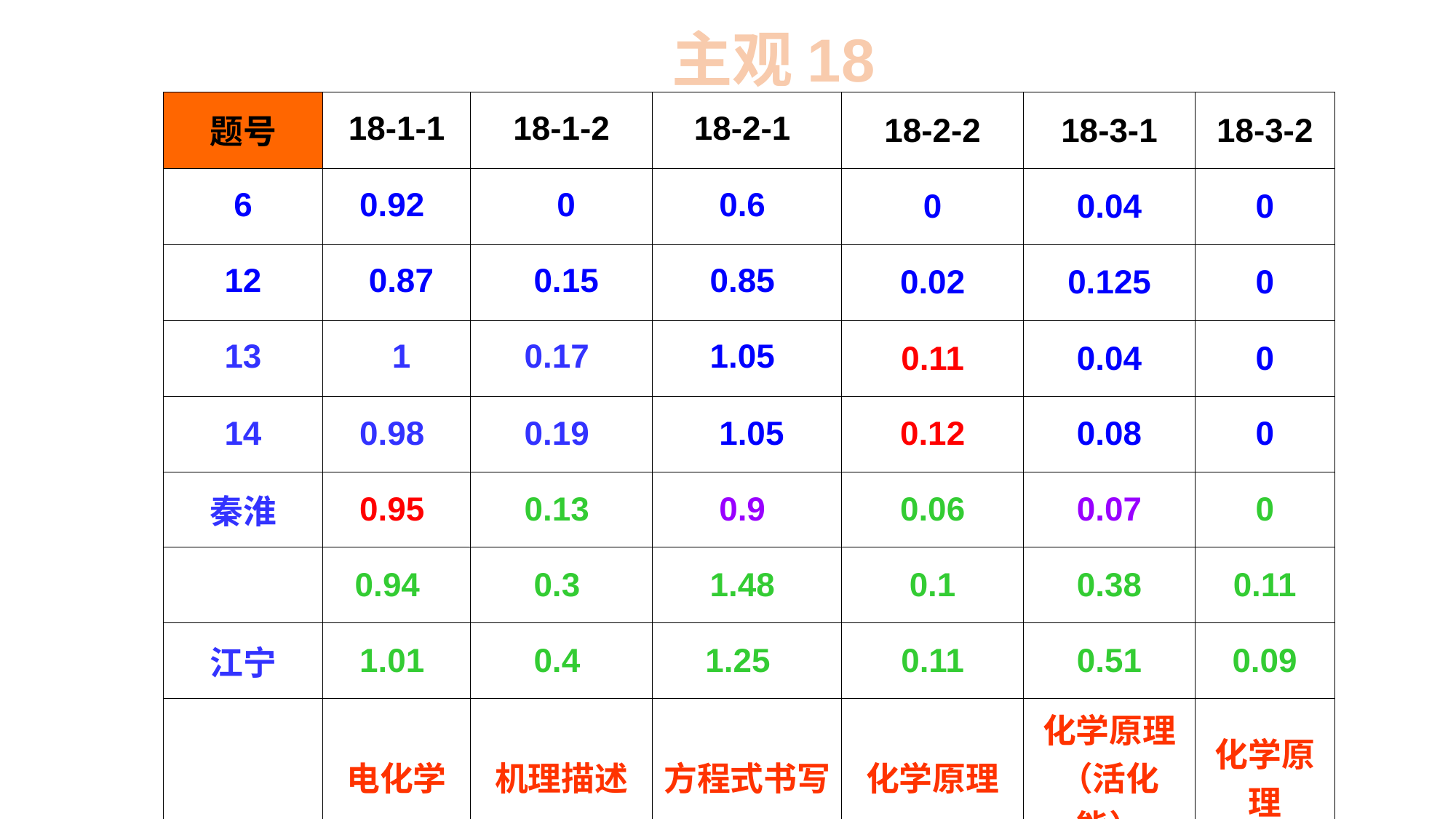

主观18
| 题号 | 18-1-1 | 18-1-2 | 18-2-1 | 18-2-2 | 18-3-1 | 18-3-2 |
| --- | --- | --- | --- | --- | --- | --- |
| 6 | 0.92 | 0 | 0.6 | 0 | 0.04 | 0 |
| 12 | 0.87 | 0.15 | 0.85 | 0.02 | 0.125 | 0 |
| 13 | 1 | 0.17 | 1.05 | 0.11 | 0.04 | 0 |
| 14 | 0.98 | 0.19 | 1.05 | 0.12 | 0.08 | 0 |
| 秦淮 | 0.95 | 0.13 | 0.9 | 0.06 | 0.07 | 0 |
|  | 0.94 | 0.3 | 1.48 | 0.1 | 0.38 | 0.11 |
| 江宁 | 1.01 | 0.4 | 1.25 | 0.11 | 0.51 | 0.09 |
|  | 电化学 | 机理描述 | 方程式书写 | 化学原理 | 化学原理（活化能） | 化学原理 |